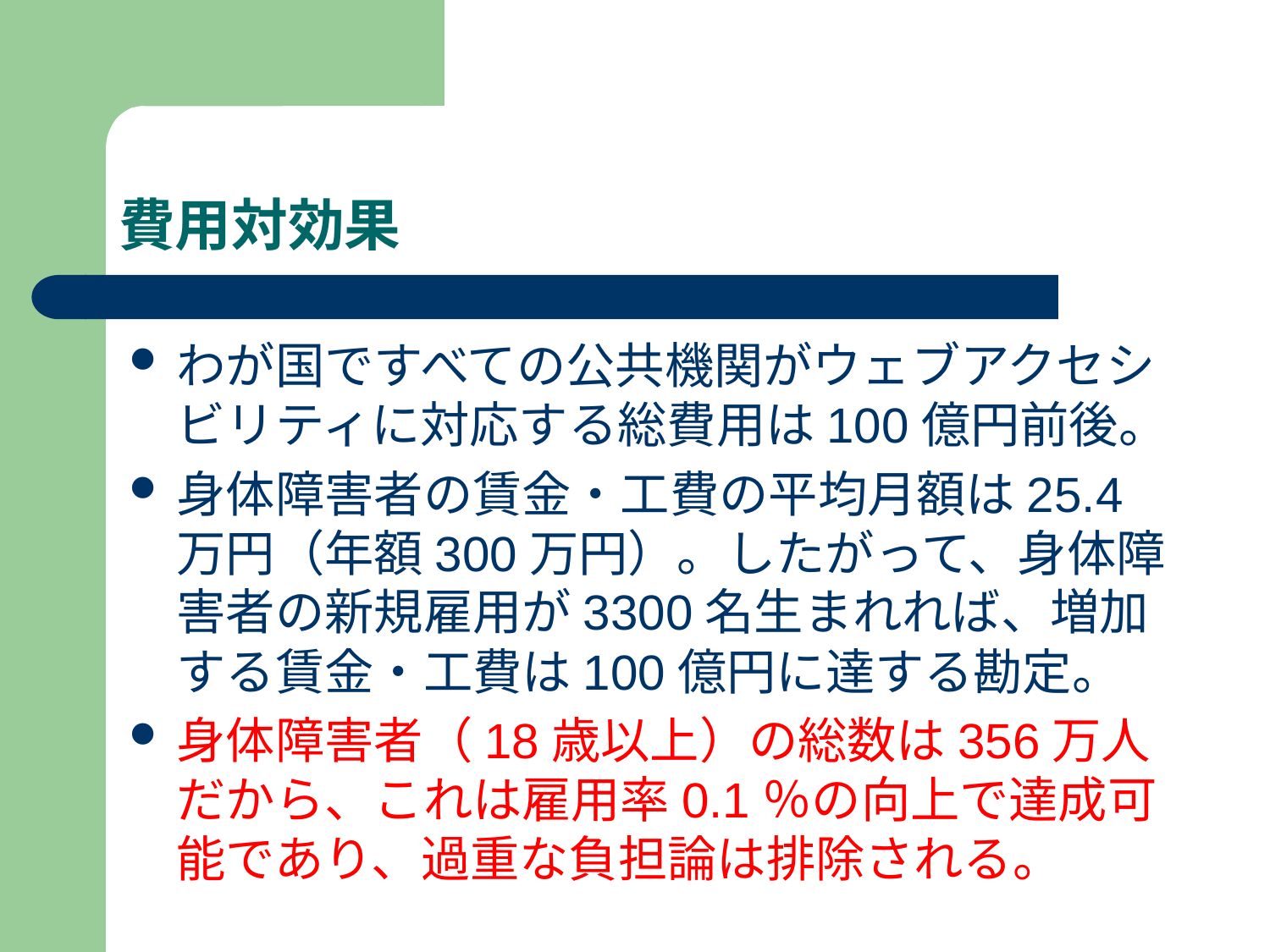

# 費用対効果
わが国ですべての公共機関がウェブアクセシビリティに対応する総費用は100億円前後。
身体障害者の賃金・工費の平均月額は25.4万円（年額300万円）。したがって、身体障害者の新規雇用が3300名生まれれば、増加する賃金・工費は100億円に達する勘定。
身体障害者（18歳以上）の総数は356万人だから、これは雇用率0.1％の向上で達成可能であり、過重な負担論は排除される。